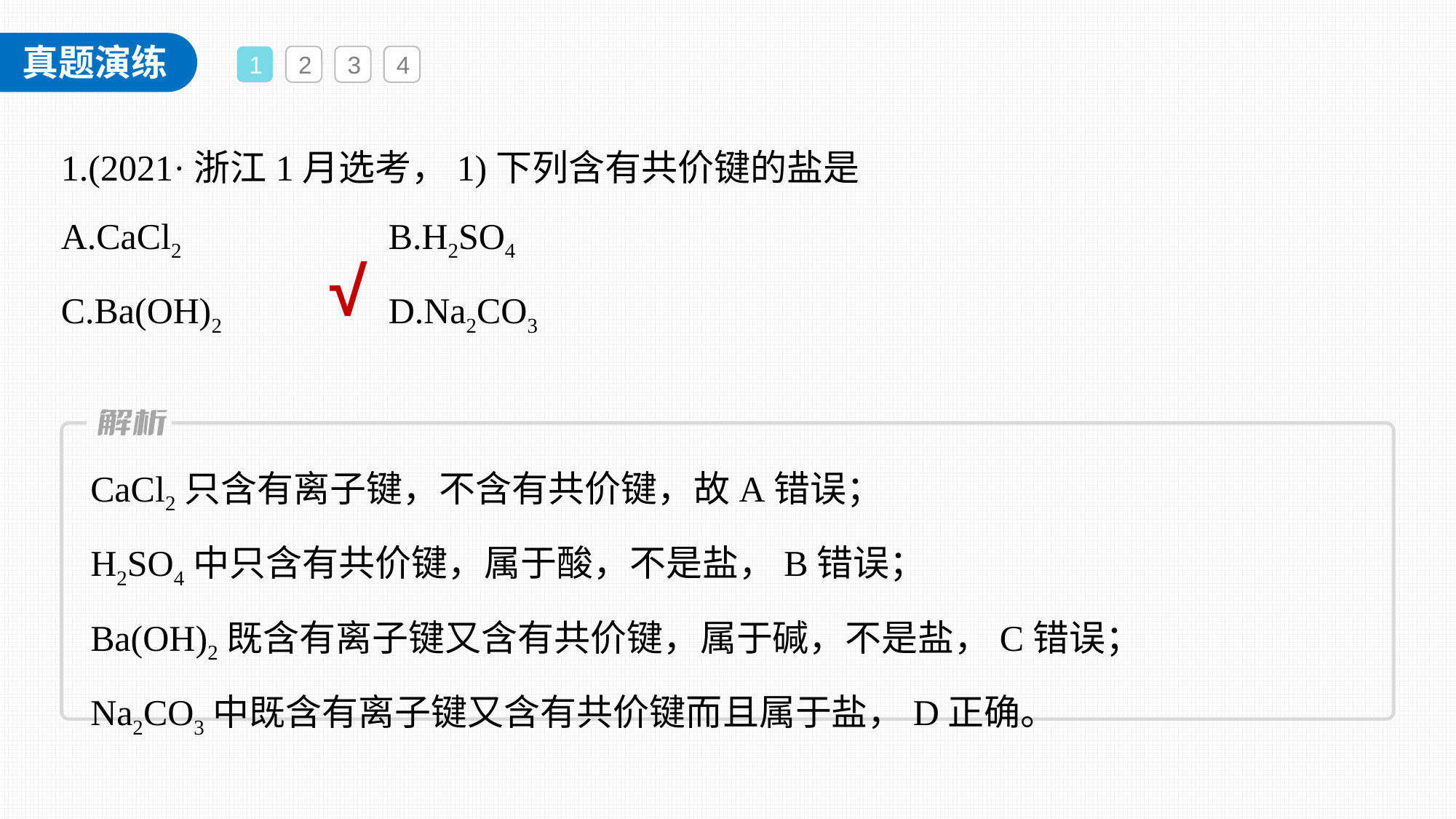

1
2
3
4
1.(2021·浙江1月选考，1)下列含有共价键的盐是
A.CaCl2  		B.H2SO4
C.Ba(OH)2  		D.Na2CO3
√

CaCl2只含有离子键，不含有共价键，故A错误；
H2SO4中只含有共价键，属于酸，不是盐，B错误；
Ba(OH)2既含有离子键又含有共价键，属于碱，不是盐，C错误；
Na2CO3中既含有离子键又含有共价键而且属于盐，D正确。